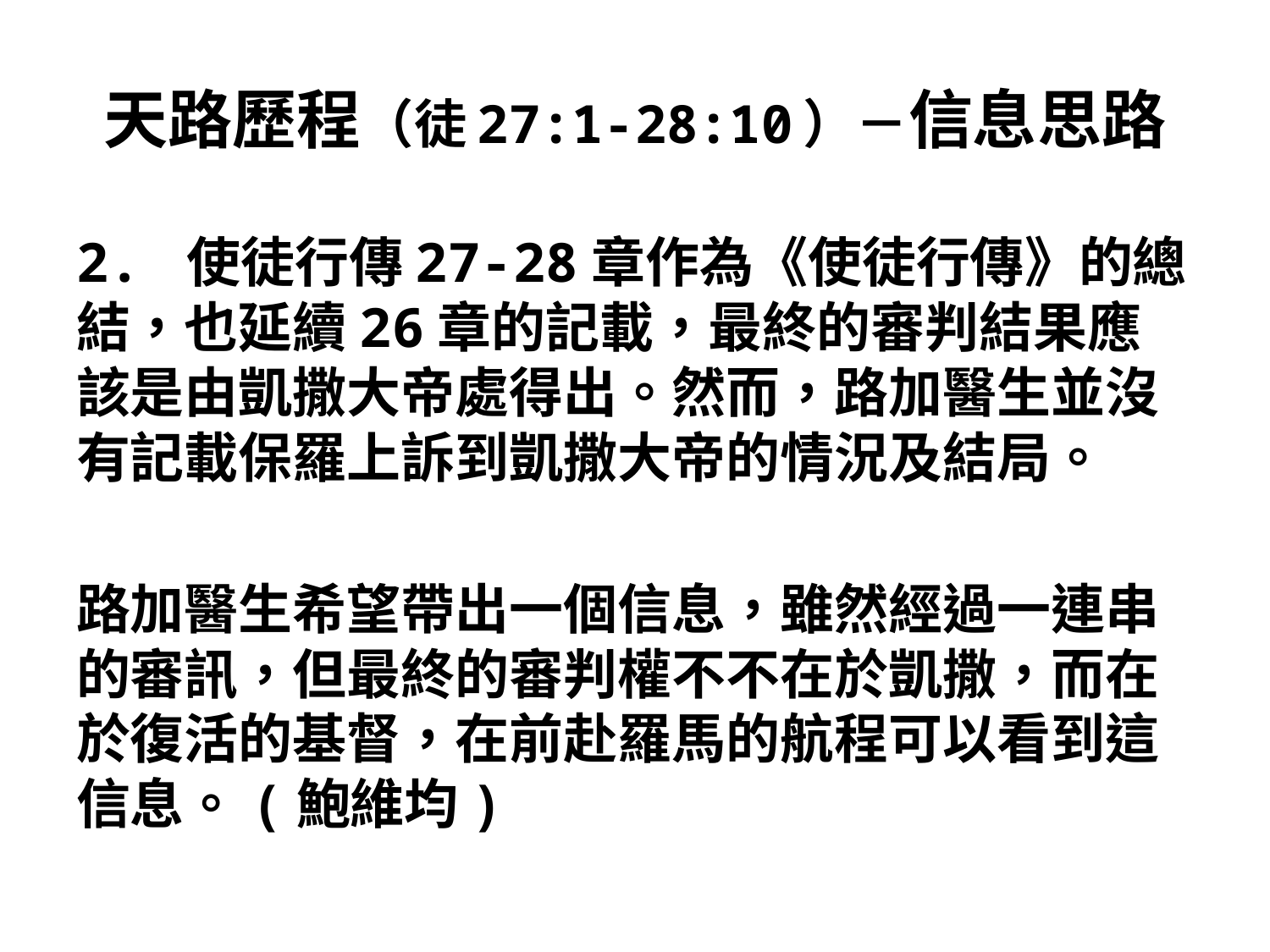

# 天路歷程（徒27:1-28:10）－信息思路
2. 使徒行傳27-28章作為《使徒行傳》的總結，也延續26章的記載，最終的審判結果應該是由凱撒大帝處得出。然而，路加醫生並沒有記載保羅上訴到凱撒大帝的情況及結局。

路加醫生希望帶出一個信息，雖然經過一連串的審訊，但最終的審判權不不在於凱撒，而在於復活的基督，在前赴羅馬的航程可以看到這信息。(鮑維均)